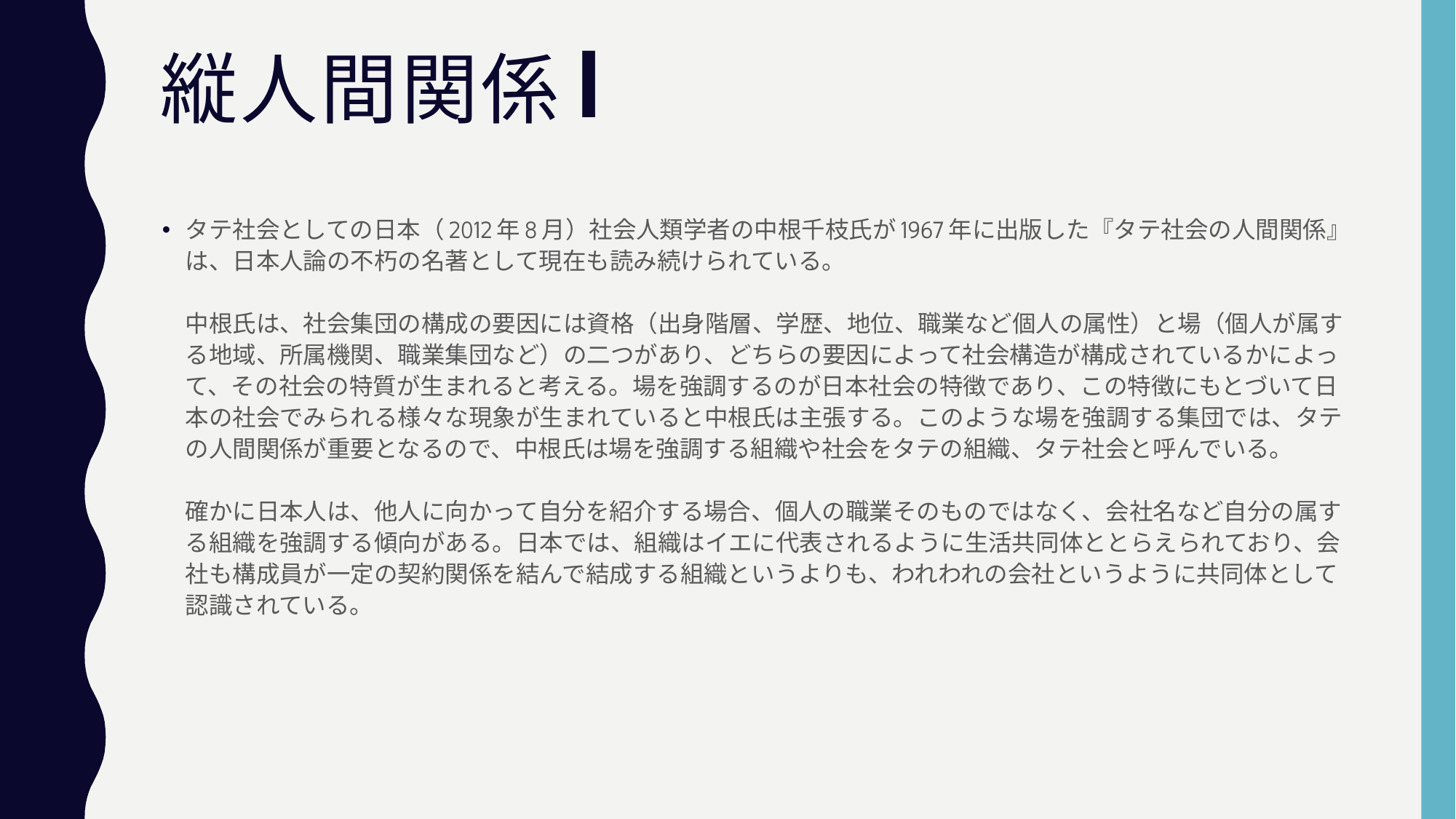

# 縦人間関係I
タテ社会としての日本（2012年8月）社会人類学者の中根千枝氏が1967年に出版した『タテ社会の人間関係』は、日本人論の不朽の名著として現在も読み続けられている。 
中根氏は、社会集団の構成の要因には資格（出身階層、学歴、地位、職業など個人の属性）と場（個人が属する地域、所属機関、職業集団など）の二つがあり、どちらの要因によって社会構造が構成されているかによって、その社会の特質が生まれると考える。場を強調するのが日本社会の特徴であり、この特徴にもとづいて日本の社会でみられる様々な現象が生まれていると中根氏は主張する。このような場を強調する集団では、タテの人間関係が重要となるので、中根氏は場を強調する組織や社会をタテの組織、タテ社会と呼んでいる。 
確かに日本人は、他人に向かって自分を紹介する場合、個人の職業そのものではなく、会社名など自分の属する組織を強調する傾向がある。日本では、組織はイエに代表されるように生活共同体ととらえられており、会社も構成員が一定の契約関係を結んで結成する組織というよりも、われわれの会社というように共同体として認識されている。